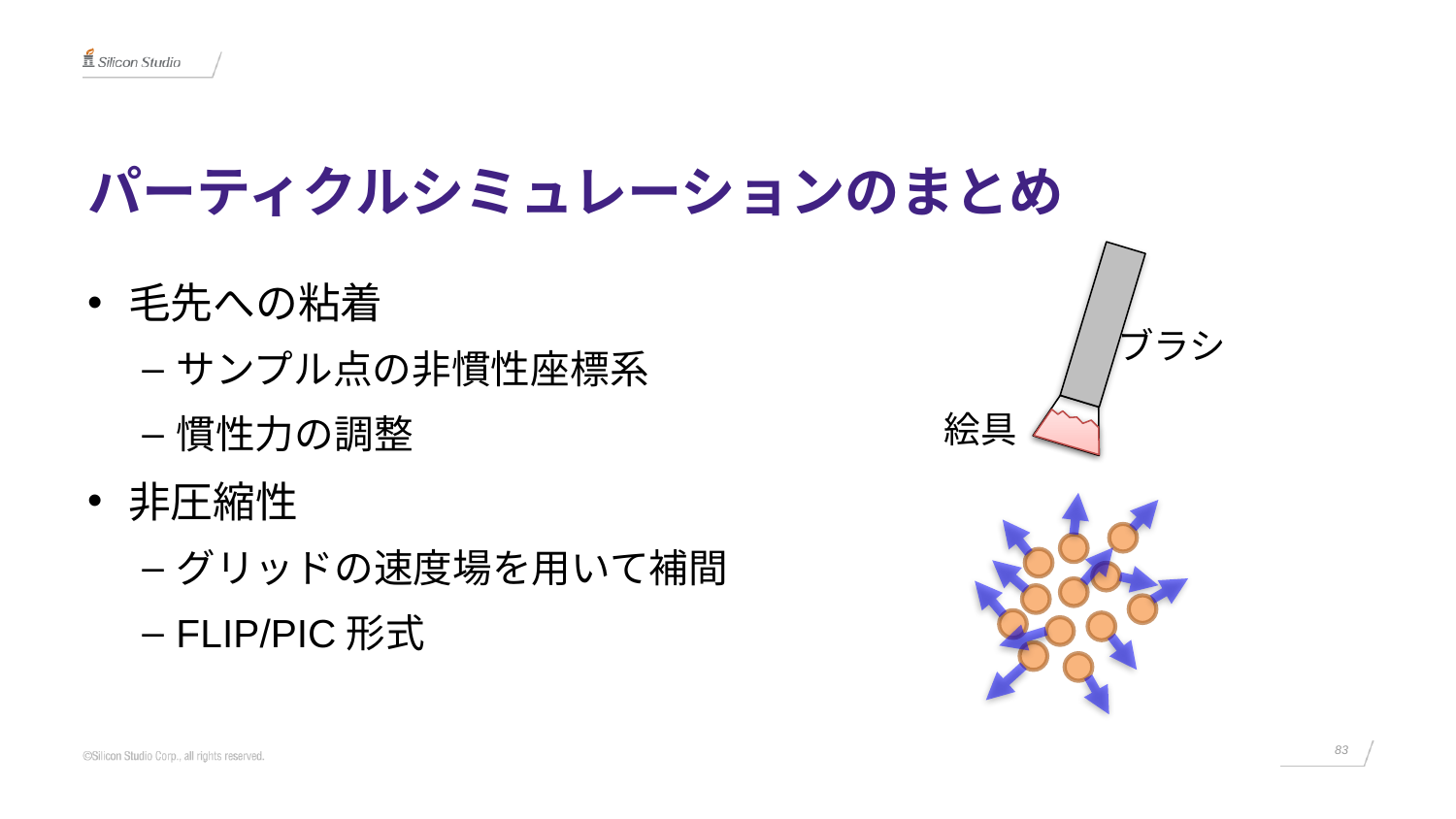

# パーティクルシミュレーションのまとめ

ブラシ
絵具
毛先への粘着
サンプル点の非慣性座標系
慣性力の調整
非圧縮性
グリッドの速度場を用いて補間
FLIP/PIC形式

83